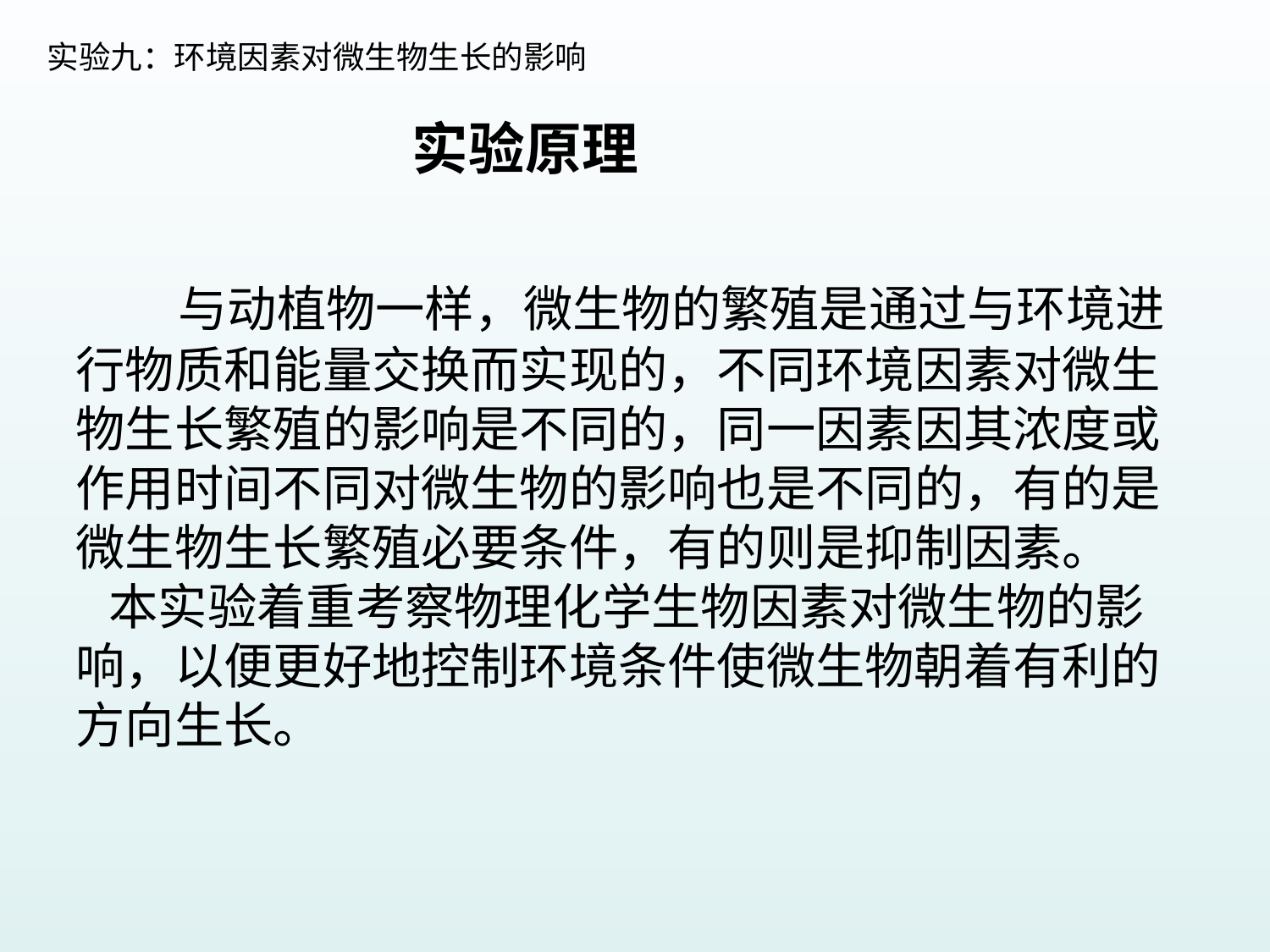

实验九：环境因素对微生物生长的影响
                         实验原理

       与动植物一样，微生物的繁殖是通过与环境进行物质和能量交换而实现的，不同环境因素对微生物生长繁殖的影响是不同的，同一因素因其浓度或作用时间不同对微生物的影响也是不同的，有的是微生物生长繁殖必要条件，有的则是抑制因素。           本实验着重考察物理化学生物因素对微生物的影响，以便更好地控制环境条件使微生物朝着有利的方向生长。